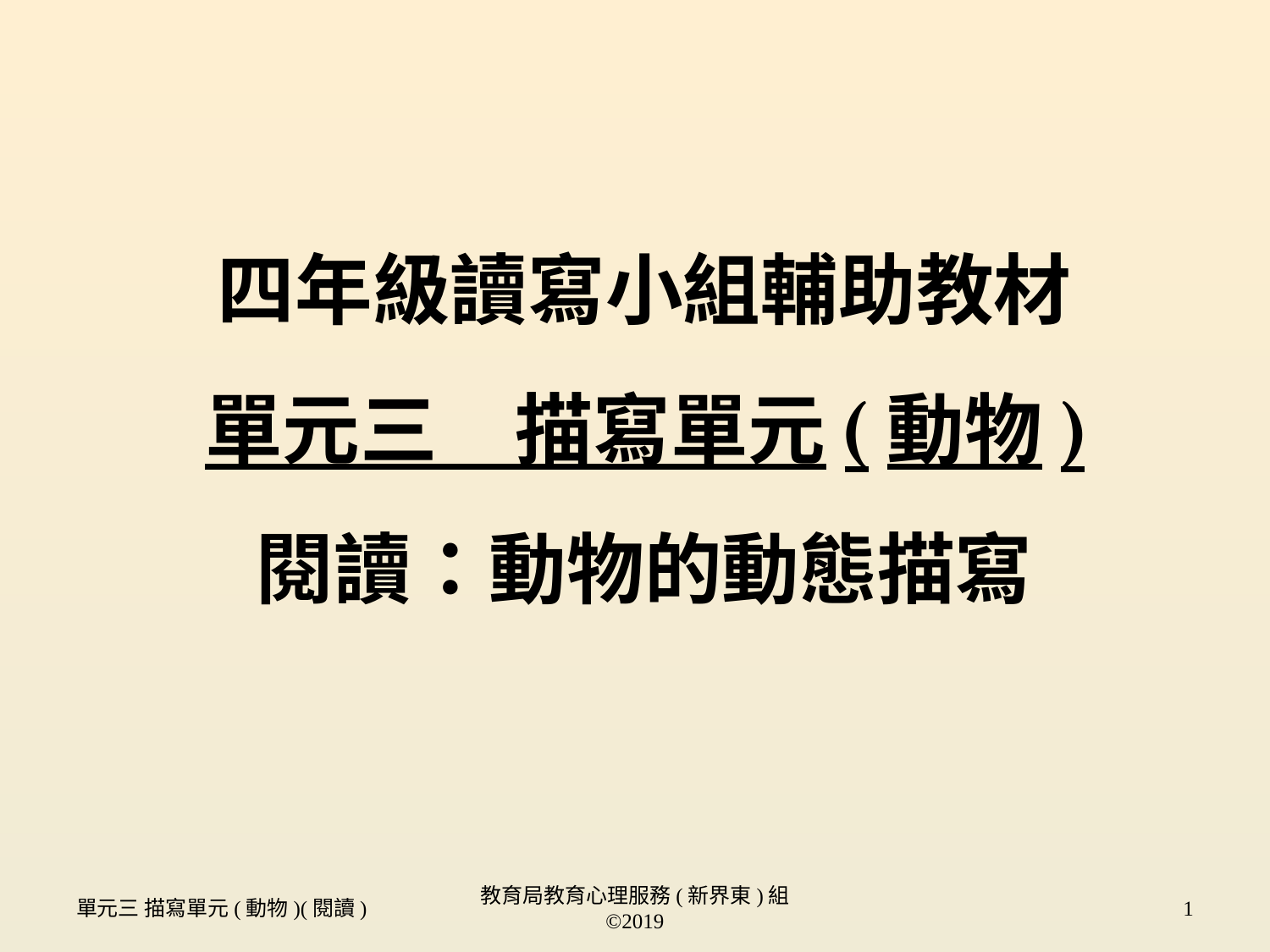

# 四年級讀寫小組輔助教材 單元三　描寫單元(動物) 閱讀：動物的動態描寫
單元三 描寫單元(動物)(閱讀)
教育局教育心理服務(新界東)組 ©2019
1